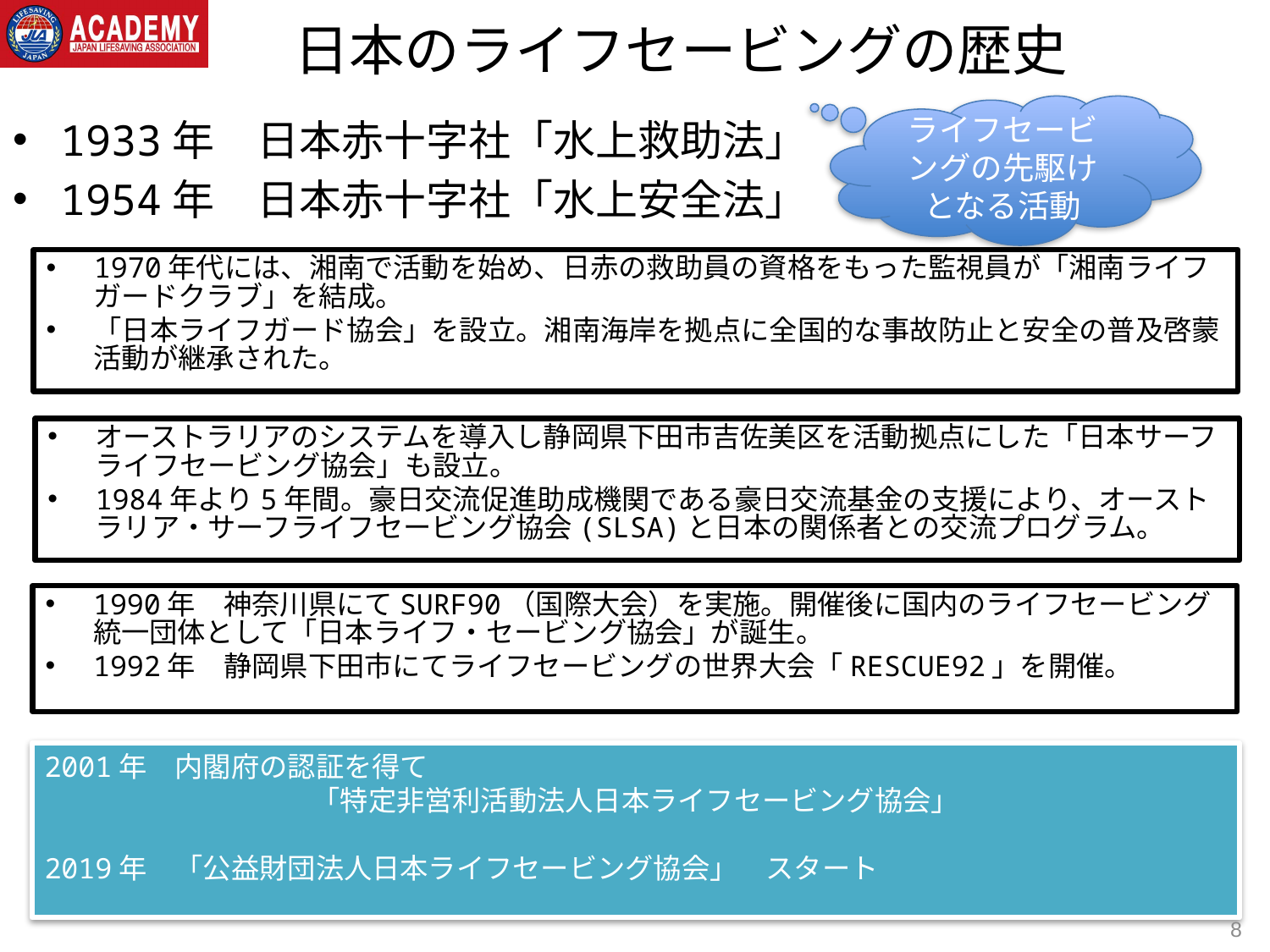

# 日本のライフセービングの歴史
ライフセービングの先駆けとなる活動
1933年　日本赤十字社「水上救助法」
1954年　日本赤十字社「水上安全法」

1970年代には、湘南で活動を始め、日赤の救助員の資格をもった監視員が「湘南ライフガードクラブ」を結成。
「日本ライフガード協会」を設立。湘南海岸を拠点に全国的な事故防止と安全の普及啓蒙活動が継承された。
オーストラリアのシステムを導入し静岡県下田市吉佐美区を活動拠点にした「日本サーフライフセービング協会」も設立。
1984年より5年間。豪日交流促進助成機関である豪日交流基金の支援により、オーストラリア・サーフライフセービング協会(SLSA)と日本の関係者との交流プログラム。
1990年　神奈川県にてSURF90（国際大会）を実施。開催後に国内のライフセービング統一団体として「日本ライフ・セービング協会」が誕生。
1992年　静岡県下田市にてライフセービングの世界大会「RESCUE92」を開催。
2001年　内閣府の認証を得て
「特定非営利活動法人日本ライフセービング協会」

2019年　「公益財団法人日本ライフセービング協会」　スタート
8